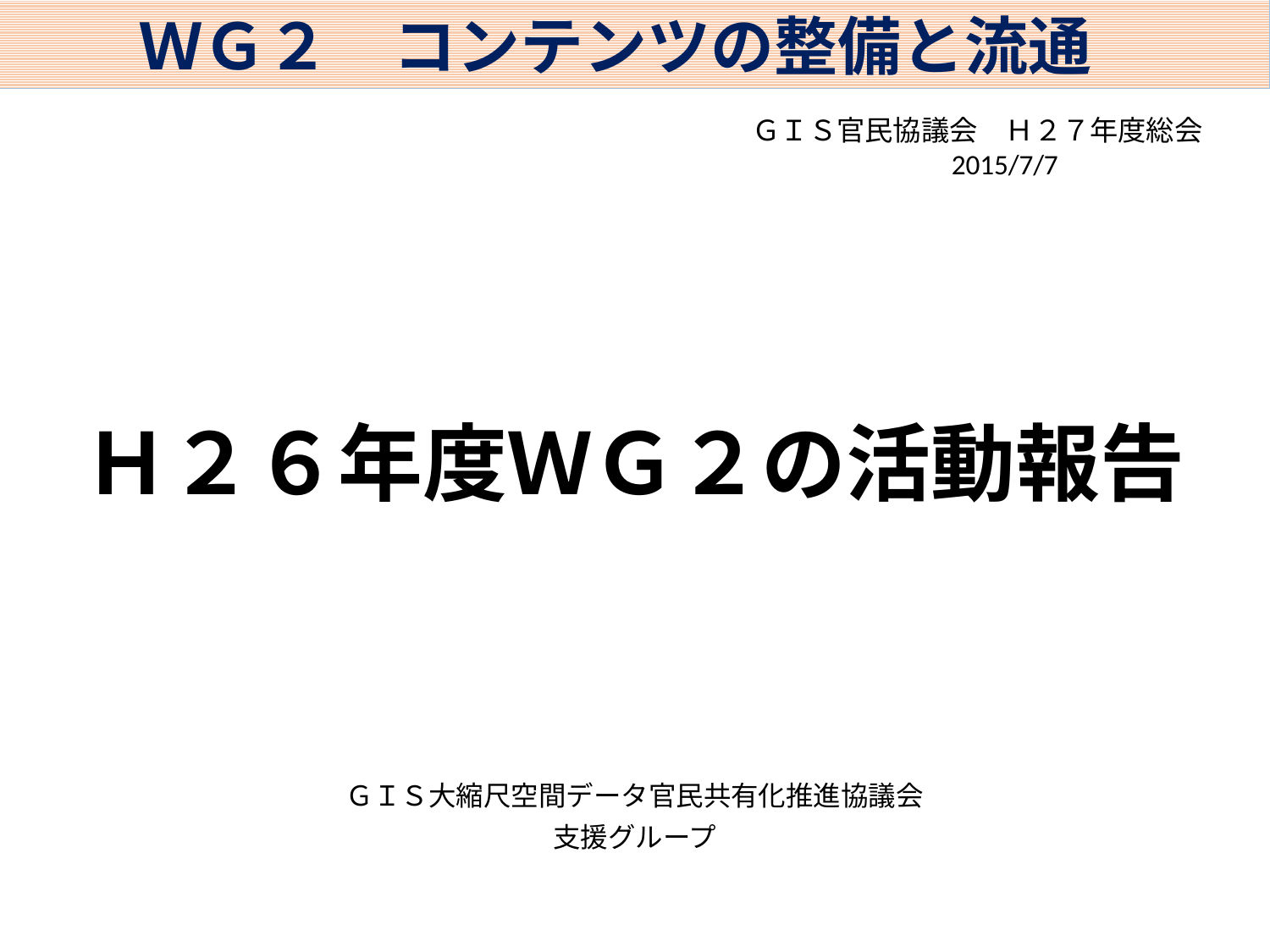

ＷＧ２　コンテンツの整備と流通
ＧＩＳ官民協議会　Ｈ２７年度総会
2015/7/7
# Ｈ２６年度ＷＧ２の活動報告
ＧＩＳ大縮尺空間データ官民共有化推進協議会
支援グループ